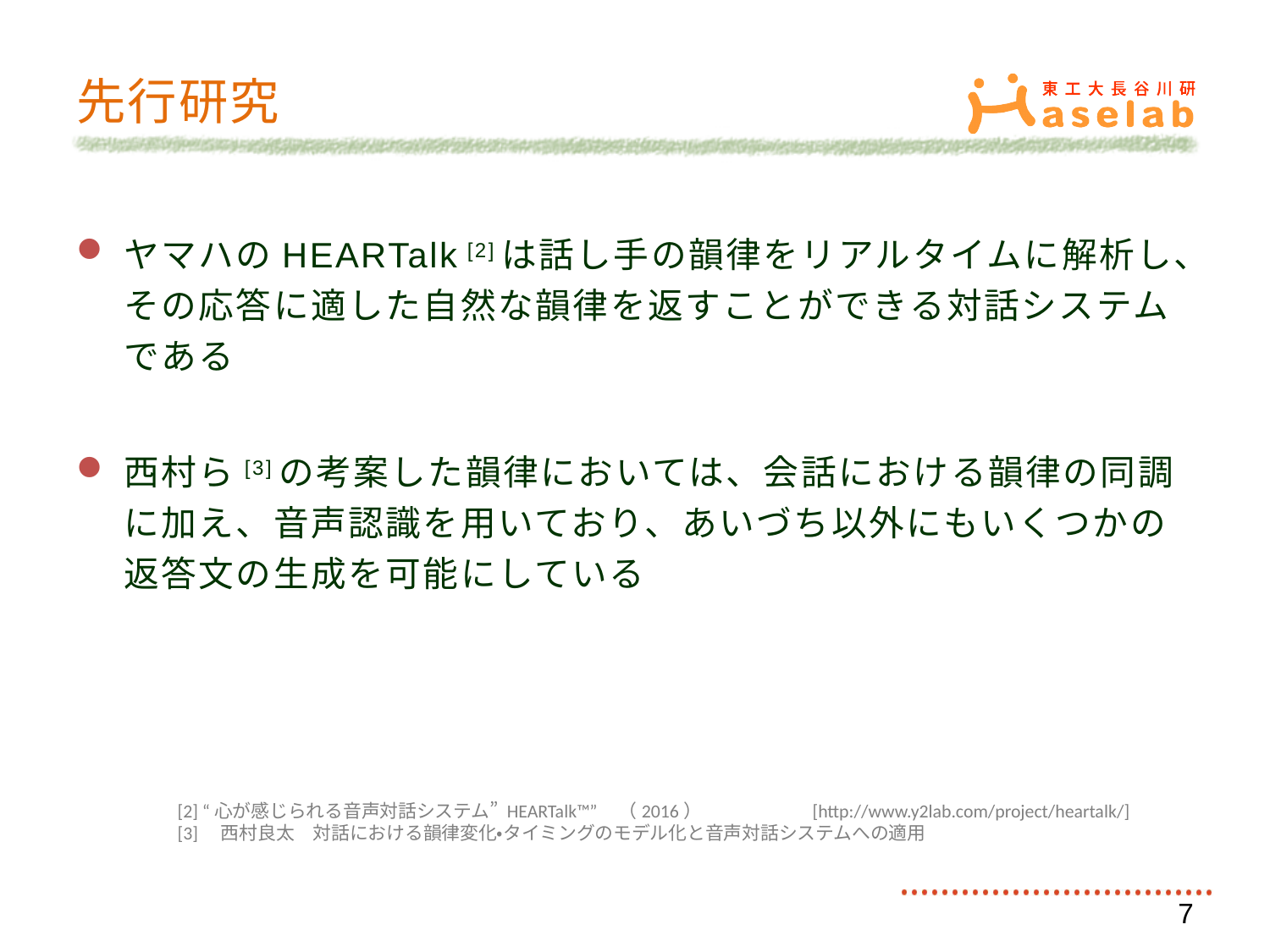

# 先行研究

ヤマハのHEARTalk [2]は話し手の韻律をリアルタイムに解析し、その応答に適した自然な韻律を返すことができる対話システムである

西村ら[3]の考案した韻律においては、会話における韻律の同調に加え、音声認識を用いており、あいづち以外にもいくつかの返答文の生成を可能にしている
[2] “心が感じられる音声対話システム” HEARTalk™”    （2016）	[http://www.y2lab.com/project/heartalk/]
[3]　西村良太　対話における韻律変化・タイミングのモデル化と音声対話システムへの適用
7